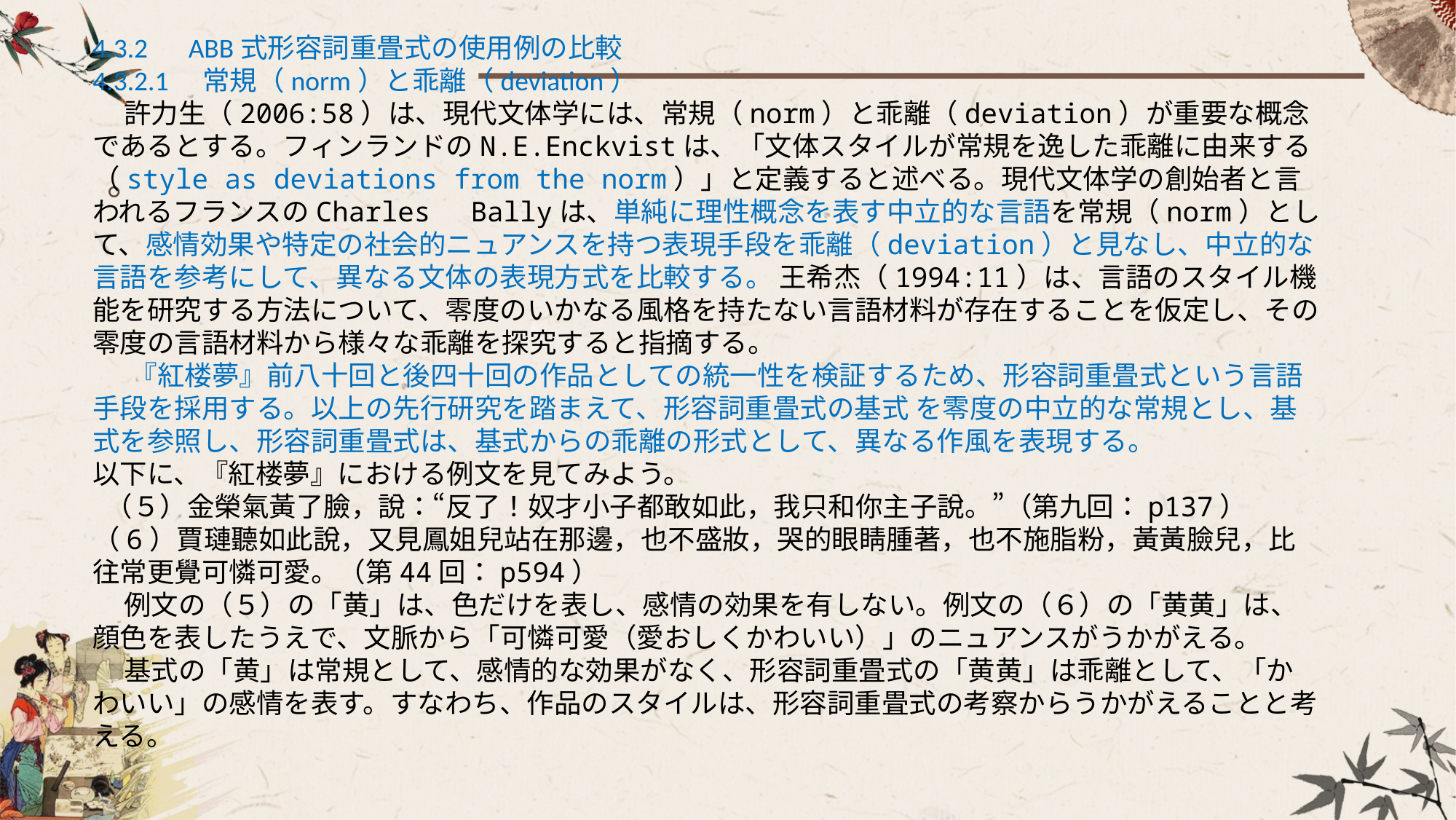

4.3.2　ABB式形容詞重畳式の使用例の比較
4.3.2.1　常規（norm）と乖離（deviation）
    許力生（2006:58）は、現代文体学には、常規（norm）と乖離（deviation）が重要な概念であるとする。フィンランドのN.E.Enckvistは、「文体スタイルが常規を逸した乖離に由来する（style as deviations from the norm）」と定義すると述べる。現代文体学の創始者と言われるフランスのCharles　Ballyは、単純に理性概念を表す中立的な言語を常規（norm）として、感情効果や特定の社会的ニュアンスを持つ表現手段を乖離（deviation）と見なし、中立的な言語を参考にして、異なる文体の表現方式を比較する。 王希杰（1994:11）は、言語のスタイル機能を研究する方法について、零度のいかなる風格を持たない言語材料が存在することを仮定し、その零度の言語材料から様々な乖離を探究すると指摘する。
     『紅楼夢』前八十回と後四十回の作品としての統一性を検証するため、形容詞重畳式という言語手段を採用する。以上の先行研究を踏まえて、形容詞重畳式の基式 を零度の中立的な常規とし、基式を参照し、形容詞重畳式は、基式からの乖離の形式として、異なる作風を表現する。
以下に、『紅楼夢』における例文を見てみよう。
 （５）金榮氣黃了臉，說：“反了！奴才小子都敢如此，我只和你主子說。”（第九回：p137）
（6）賈璉聽如此說，又見鳳姐兒站在那邊，也不盛妝，哭的眼睛腫著，也不施脂粉，黃黃臉兒，比往常更覺可憐可愛。（第44回：p594）
    例文の（５）の「黄」は、色だけを表し、感情の効果を有しない。例文の（６）の「黄黄」は、顔色を表したうえで、文脈から「可憐可愛（愛おしくかわいい）」のニュアンスがうかがえる。
    基式の「黄」は常規として、感情的な効果がなく、形容詞重畳式の「黄黄」は乖離として、「かわいい」の感情を表す。すなわち、作品のスタイルは、形容詞重畳式の考察からうかがえることと考える。

。